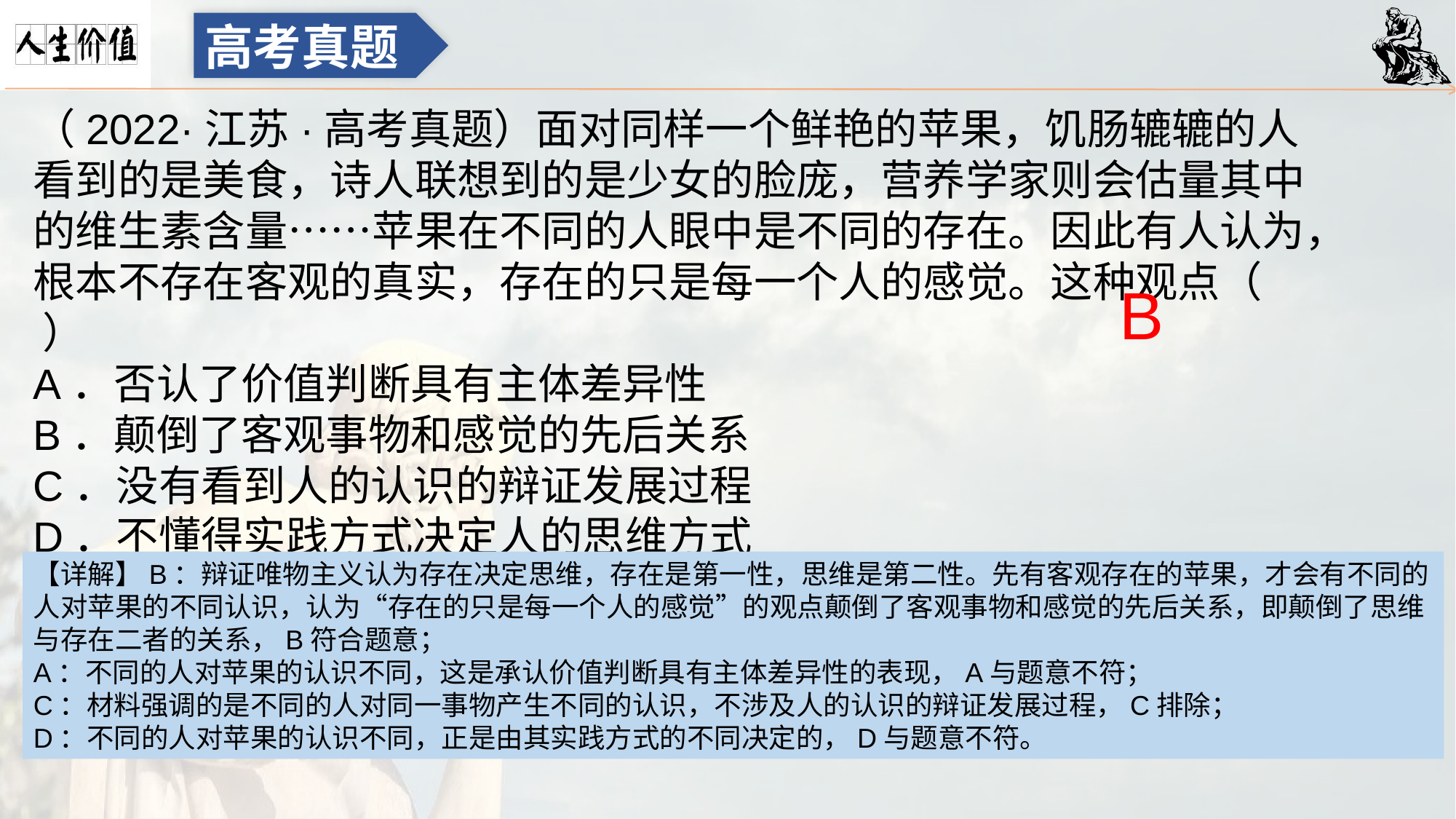

高考真题
（2022·江苏·高考真题）面对同样一个鲜艳的苹果，饥肠辘辘的人看到的是美食，诗人联想到的是少女的脸庞，营养学家则会估量其中的维生素含量……苹果在不同的人眼中是不同的存在。因此有人认为，根本不存在客观的真实，存在的只是每一个人的感觉。这种观点（    ）
A．否认了价值判断具有主体差异性
B．颠倒了客观事物和感觉的先后关系
C．没有看到人的认识的辩证发展过程
D．不懂得实践方式决定人的思维方式
B
【详解】B：辩证唯物主义认为存在决定思维，存在是第一性，思维是第二性。先有客观存在的苹果，才会有不同的人对苹果的不同认识，认为“存在的只是每一个人的感觉”的观点颠倒了客观事物和感觉的先后关系，即颠倒了思维与存在二者的关系，B符合题意；
A：不同的人对苹果的认识不同，这是承认价值判断具有主体差异性的表现，A与题意不符；
C：材料强调的是不同的人对同一事物产生不同的认识，不涉及人的认识的辩证发展过程，C排除；
D：不同的人对苹果的认识不同，正是由其实践方式的不同决定的，D与题意不符。